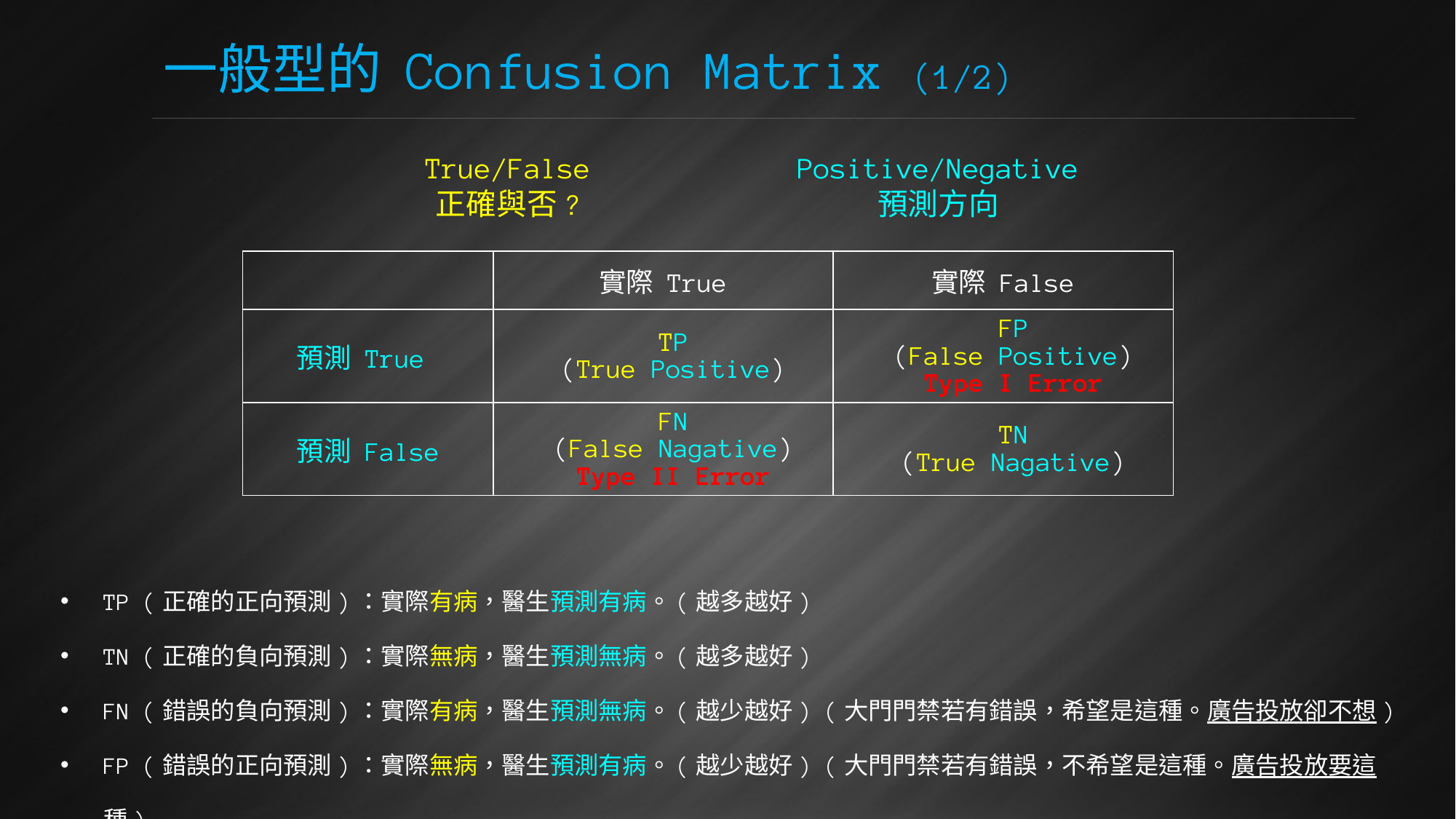

# 一般型的 Confusion Matrix (1/2)
True/False
正確與否?
Positive/Negative
預測方向
|  | 實際 True | 實際 False |
| --- | --- | --- |
| 預測 True | TP (True Positive) | FP (False Positive) Type I Error |
| 預測 False | FN (False Nagative) Type II Error | TN (True Nagative) |
TP (正確的正向預測)：實際有病，醫生預測有病。(越多越好)
TN (正確的負向預測)：實際無病，醫生預測無病。(越多越好)
FN (錯誤的負向預測)：實際有病，醫生預測無病。(越少越好) (大門門禁若有錯誤，希望是這種。廣告投放卻不想)
FP (錯誤的正向預測)：實際無病，醫生預測有病。(越少越好) (大門門禁若有錯誤，不希望是這種。廣告投放要這種)